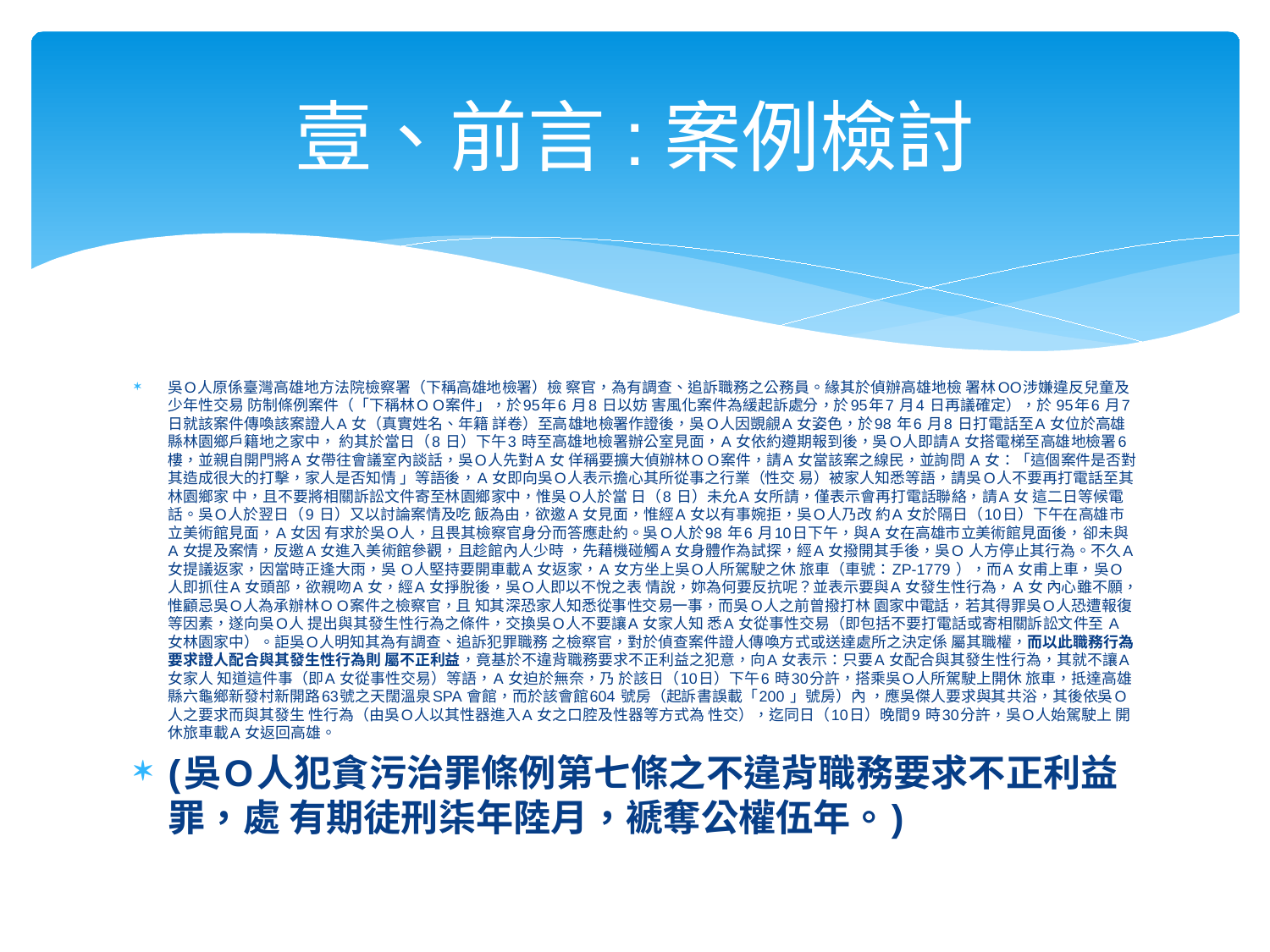

# 壹、前言:案例檢討
吳O人原係臺灣高雄地方法院檢察署（下稱高雄地檢署）檢 察官，為有調查、追訴職務之公務員。緣其於偵辦高雄地檢 署林OO涉嫌違反兒童及少年性交易 防制條例案件（「下稱林O O案件」，於95年6 月8 日以妨 害風化案件為緩起訴處分，於95年7 月4 日再議確定），於 95年6 月7 日就該案件傳喚該案證人A 女（真實姓名、年籍 詳卷）至高雄地檢署作證後，吳O人因覬覦A 女姿色，於98 年6 月8 日打電話至A 女位於高雄縣林園鄉戶籍地之家中， 約其於當日（8 日）下午3 時至高雄地檢署辦公室見面，A 女依約遵期報到後，吳O人即請A 女搭電梯至高雄地檢署6 樓，並親自開門將A 女帶往會議室內談話，吳O人先對A 女 佯稱要擴大偵辦林O O案件，請A 女當該案之線民，並詢問 A 女：「這個案件是否對其造成很大的打擊，家人是否知情 」等語後，A 女即向吳O人表示擔心其所從事之行業（性交 易）被家人知悉等語，請吳O人不要再打電話至其林園鄉家 中，且不要將相關訴訟文件寄至林園鄉家中，惟吳O人於當 日（8 日）未允A 女所請，僅表示會再打電話聯絡，請A 女 這二日等候電話。吳O人於翌日（9 日）又以討論案情及吃 飯為由，欲邀A 女見面，惟經A 女以有事婉拒，吳O人乃改 約A 女於隔日（10日）下午在高雄市立美術館見面，A 女因 有求於吳O人，且畏其檢察官身分而答應赴約。吳O人於98 年6 月10日下午，與A 女在高雄市立美術館見面後，卻未與 A 女提及案情，反邀A 女進入美術館參觀，且趁館內人少時 ，先藉機碰觸A 女身體作為試探，經A 女撥開其手後，吳O 人方停止其行為。不久A 女提議返家，因當時正逢大雨，吳 O人堅持要開車載A 女返家，A 女方坐上吳O人所駕駛之休 旅車（車號：ZP-1779 ），而A 女甫上車，吳O人即抓住A 女頭部，欲親吻A 女，經A 女掙脫後，吳O人即以不悅之表 情說，妳為何要反抗呢？並表示要與A 女發生性行為，A 女 內心雖不願，惟顧忌吳O人為承辦林O O案件之檢察官，且 知其深恐家人知悉從事性交易一事，而吳O人之前曾撥打林 園家中電話，若其得罪吳O人恐遭報復等因素，遂向吳O人 提出與其發生性行為之條件，交換吳O人不要讓A 女家人知 悉A 女從事性交易（即包括不要打電話或寄相關訴訟文件至 A 女林園家中）。詎吳O人明知其為有調查、追訴犯罪職務 之檢察官，對於偵查案件證人傳喚方式或送達處所之決定係 屬其職權，而以此職務行為要求證人配合與其發生性行為則 屬不正利益，竟基於不違背職務要求不正利益之犯意，向A 女表示：只要A 女配合與其發生性行為，其就不讓A 女家人 知道這件事（即A 女從事性交易）等語，A 女迫於無奈，乃 於該日（10日）下午6 時30分許，搭乘吳O人所駕駛上開休 旅車，抵達高雄縣六龜鄉新發村新開路63號之天闊溫泉SPA 會館，而於該會館604 號房（起訴書誤載「200 」號房）內 ，應吳傑人要求與其共浴，其後依吳O人之要求而與其發生 性行為（由吳O人以其性器進入A 女之口腔及性器等方式為 性交），迄同日（10日）晚間9 時30分許，吳O人始駕駛上 開休旅車載A 女返回高雄。
(吳O人犯貪污治罪條例第七條之不違背職務要求不正利益罪，處 有期徒刑柒年陸月，褫奪公權伍年。)